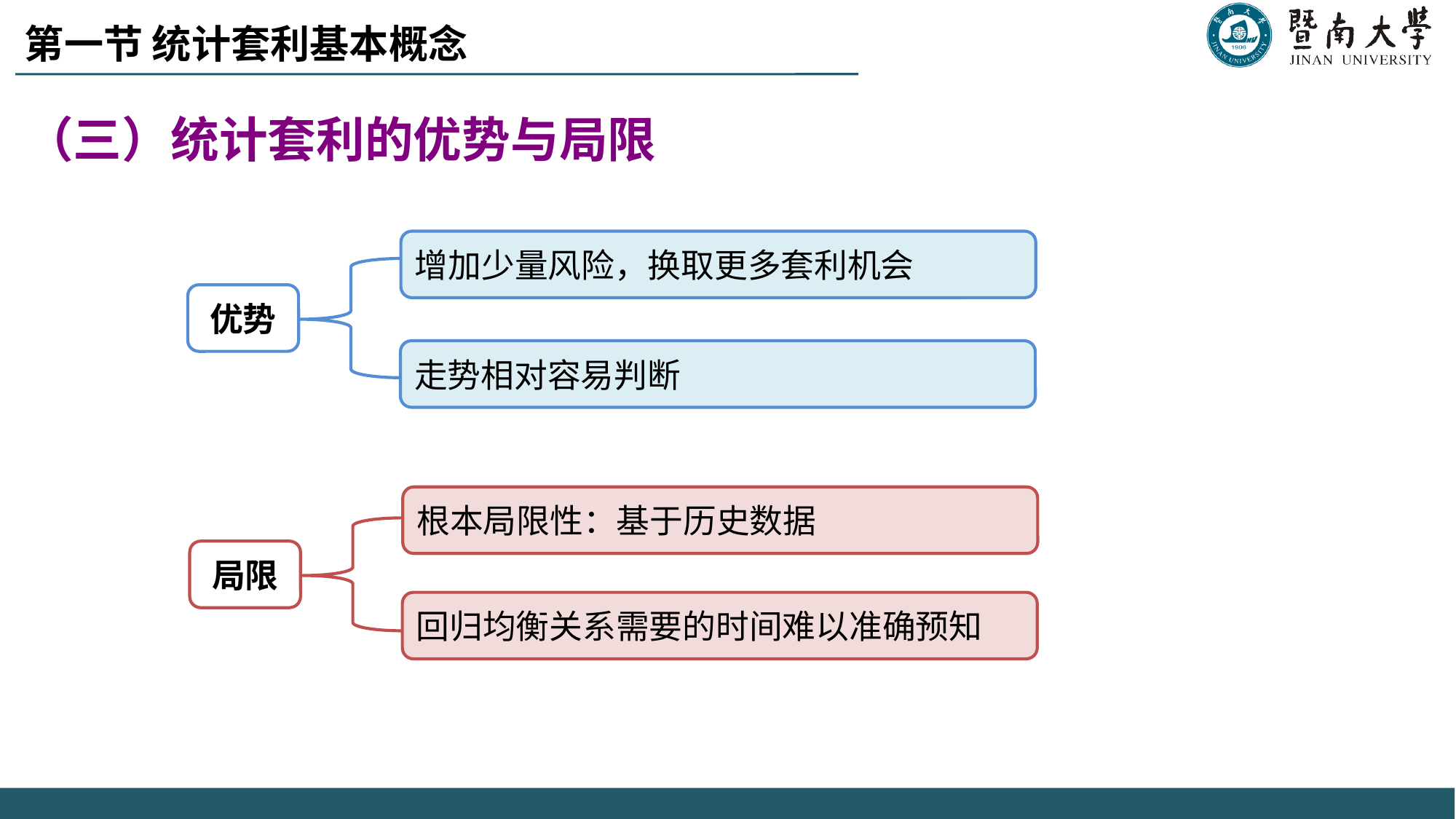

第一节 统计套利基本概念
# （三）统计套利的优势与局限
增加少量风险，换取更多套利机会

优势
走势相对容易判断
根本局限性：基于历史数据

局限
回归均衡关系需要的时间难以准确预知